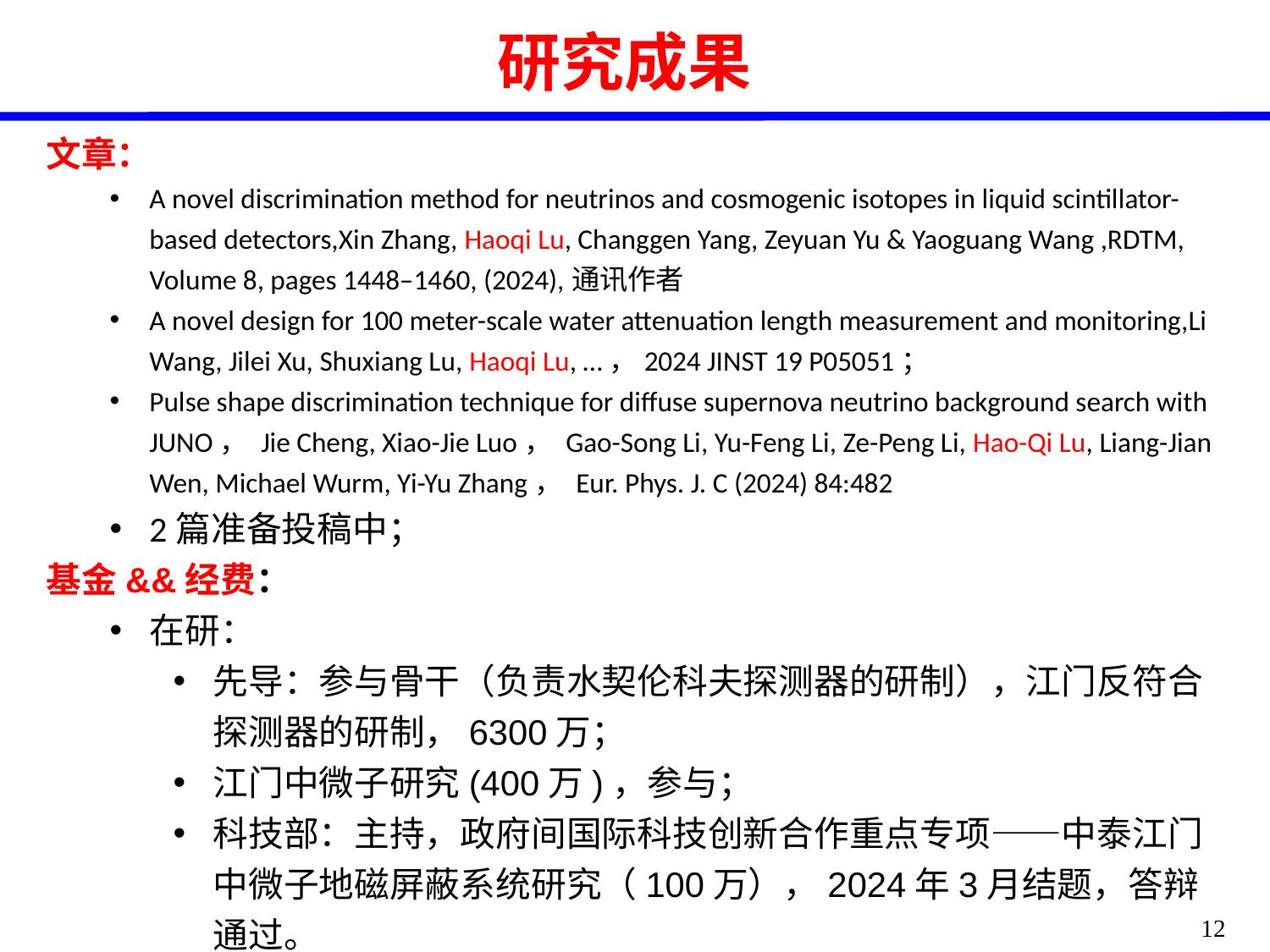

研究成果
文章：
A novel discrimination method for neutrinos and cosmogenic isotopes in liquid scintillator-based detectors,Xin Zhang, Haoqi Lu, Changgen Yang, Zeyuan Yu & Yaoguang Wang ,RDTM, Volume 8, pages 1448–1460, (2024),通讯作者
A novel design for 100 meter-scale water attenuation length measurement and monitoring,Li Wang, Jilei Xu, Shuxiang Lu, Haoqi Lu, …，2024 JINST 19 P05051；
Pulse shape discrimination technique for diffuse supernova neutrino background search with JUNO， Jie Cheng, Xiao-Jie Luo， Gao-Song Li, Yu-Feng Li, Ze-Peng Li, Hao-Qi Lu, Liang-Jian Wen, Michael Wurm, Yi-Yu Zhang， Eur. Phys. J. C (2024) 84:482
2篇准备投稿中；
基金&&经费：
在研：
先导：参与骨干（负责水契伦科夫探测器的研制），江门反符合探测器的研制，6300万；
江门中微子研究(400万)，参与；
科技部：主持，政府间国际科技创新合作重点专项——中泰江门中微子地磁屏蔽系统研究（100万），2024年3月结题，答辩通过。
申请
面上基金一个，未中；

12